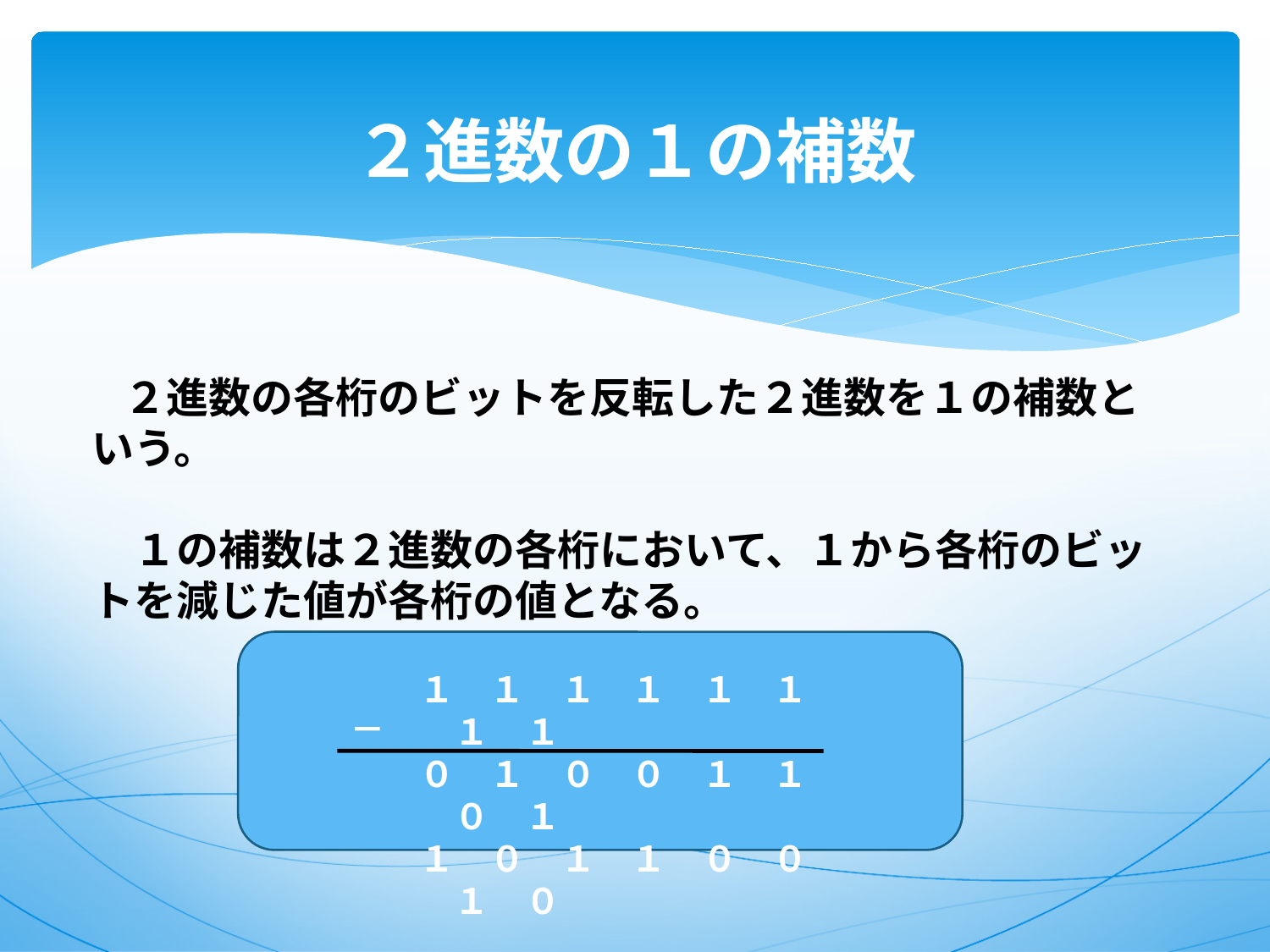

# ２進数の１の補数
　２進数の各桁のビットを反転した２進数を１の補数という。

　１の補数は２進数の各桁において、１から各桁のビットを減じた値が各桁の値となる。

１　１　１　１　１　１　１　１
０　１　０　０　１　１　０　１
１　０　１　１　０　０　１　０
－